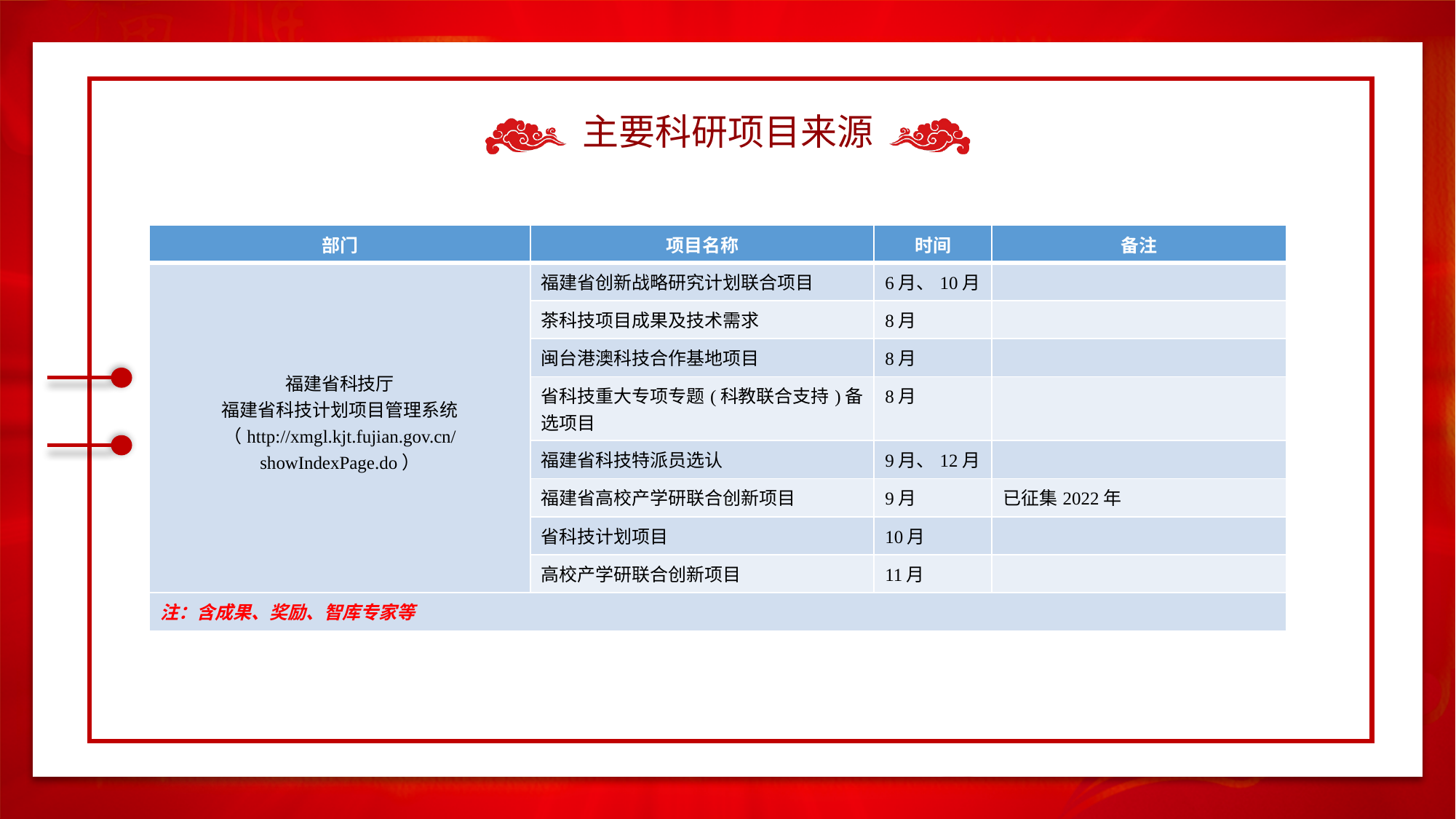

主要科研项目来源
| 部门 | 项目名称 | 时间 | 备注 |
| --- | --- | --- | --- |
| 福建省科技厅 福建省科技计划项目管理系统 （http://xmgl.kjt.fujian.gov.cn/showIndexPage.do） | 福建省创新战略研究计划联合项目 | 6月、10月 |  |
|  | 茶科技项目成果及技术需求 | 8月 |  |
|  | 闽台港澳科技合作基地项目 | 8月 |  |
|  | 省科技重大专项专题(科教联合支持)备选项目 | 8月 |  |
|  | 福建省科技特派员选认 | 9月、12月 |  |
|  | 福建省高校产学研联合创新项目 | 9月 | 已征集2022年 |
|  | 省科技计划项目 | 10月 |  |
|  | 高校产学研联合创新项目 | 11月 |  |
| 注：含成果、奖励、智库专家等 |  |  |  |